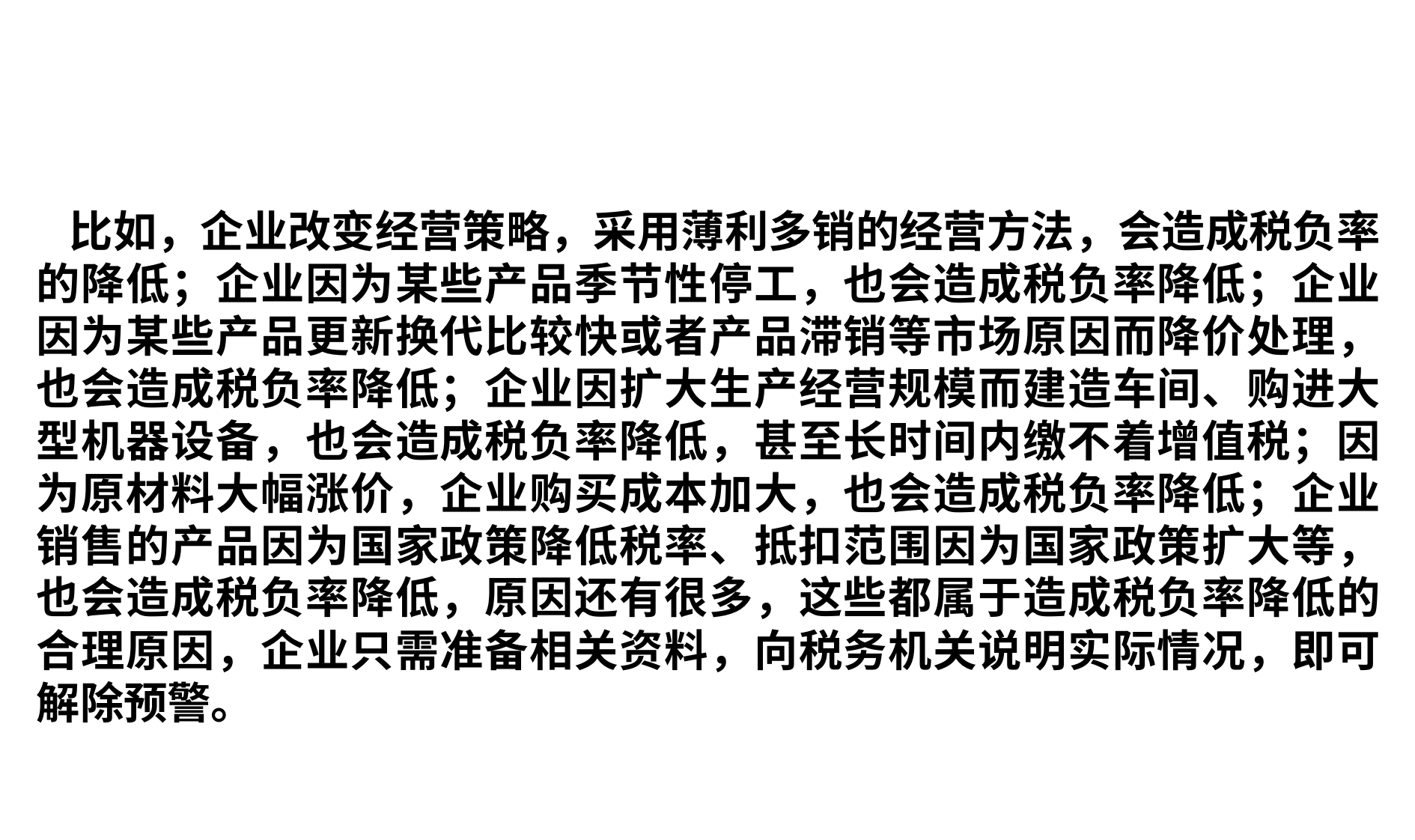

比如，企业改变经营策略，采用薄利多销的经营方法，会造成税负率的降低；企业因为某些产品季节性停工，也会造成税负率降低；企业因为某些产品更新换代比较快或者产品滞销等市场原因而降价处理，也会造成税负率降低；企业因扩大生产经营规模而建造车间、购进大型机器设备，也会造成税负率降低，甚至长时间内缴不着增值税；因为原材料大幅涨价，企业购买成本加大，也会造成税负率降低；企业销售的产品因为国家政策降低税率、抵扣范围因为国家政策扩大等，也会造成税负率降低，原因还有很多，这些都属于造成税负率降低的合理原因，企业只需准备相关资料，向税务机关说明实际情况，即可解除预警。